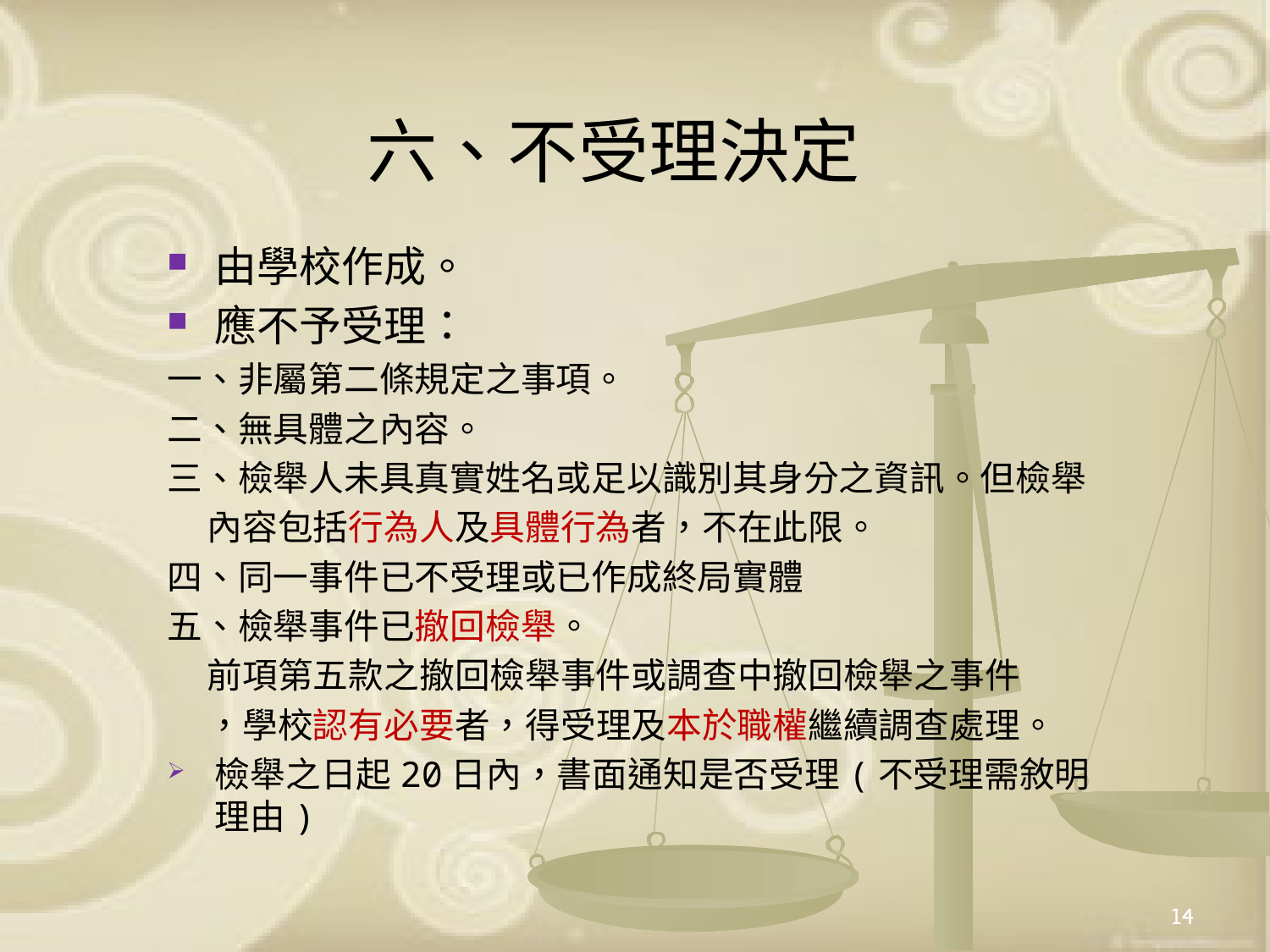

# 六、不受理決定
由學校作成。
應不予受理：
一、非屬第二條規定之事項。
二、無具體之內容。
三、檢舉人未具真實姓名或足以識別其身分之資訊。但檢舉
    內容包括行為人及具體行為者，不在此限。
四、同一事件已不受理或已作成終局實體
五、檢舉事件已撤回檢舉。
    前項第五款之撤回檢舉事件或調查中撤回檢舉之事件
    ，學校認有必要者，得受理及本於職權繼續調查處理。
檢舉之日起20日內，書面通知是否受理(不受理需敘明理由)
14